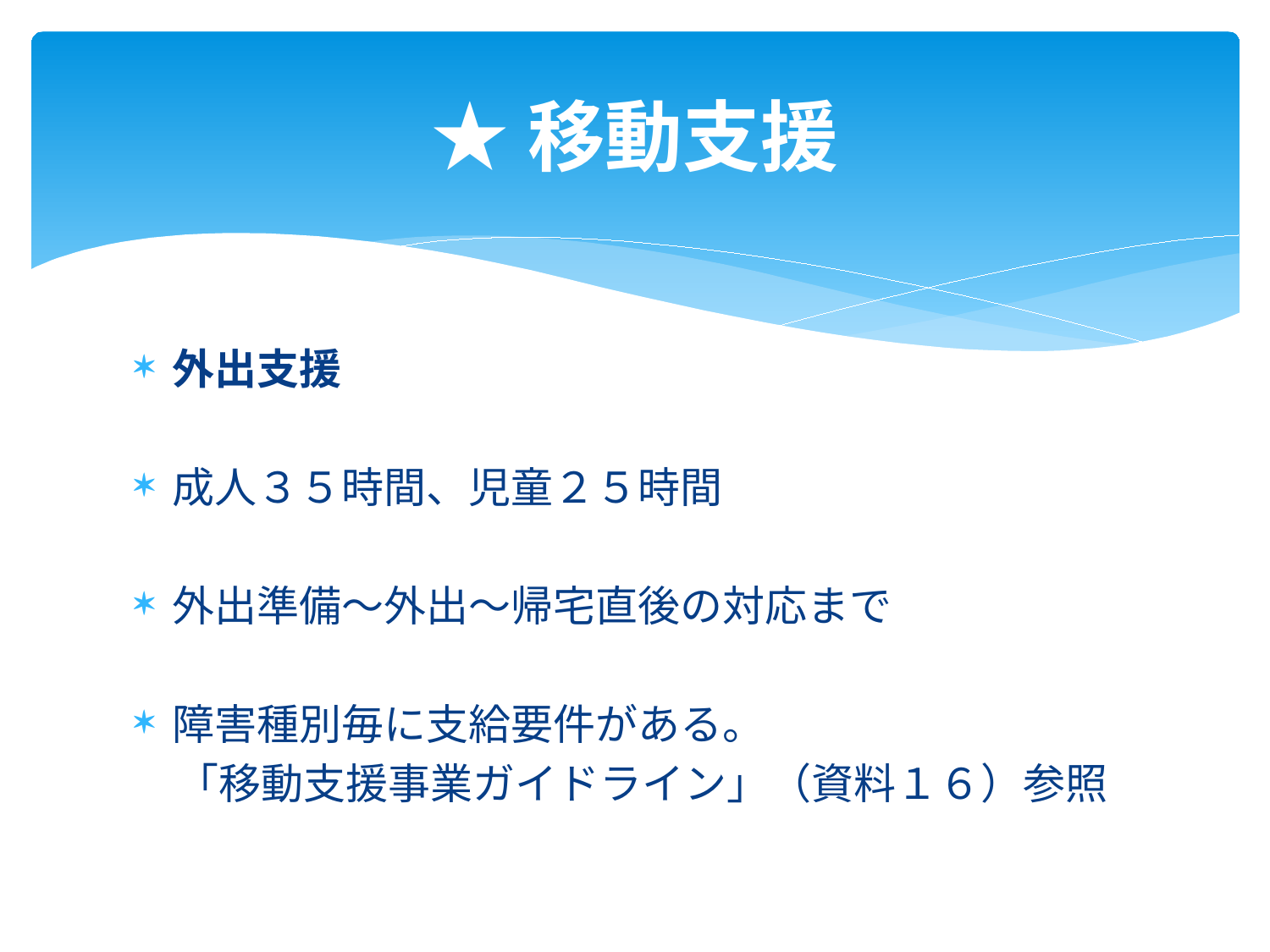

# ★移動支援
外出支援

成人３５時間、児童２５時間

外出準備～外出～帰宅直後の対応まで

障害種別毎に支給要件がある。
　「移動支援事業ガイドライン」（資料１６）参照